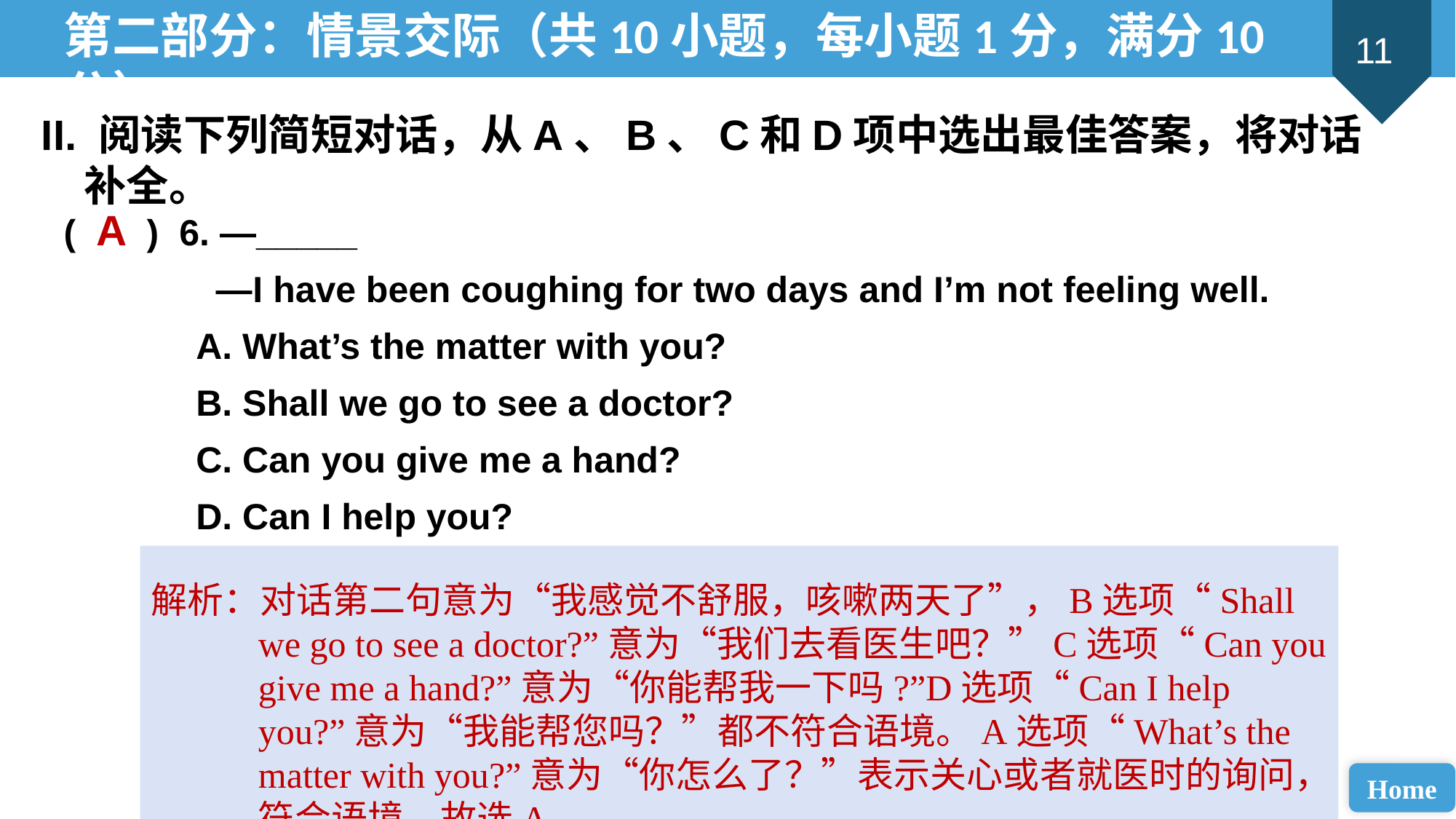

第二部分：情景交际（共10小题，每小题1分，满分10分）
II. 阅读下列简短对话，从A、B、C和D项中选出最佳答案，将对话补全。
(       )  6. —_____
               —I have been coughing for two days and I’m not feeling well.
             A. What’s the matter with you?
             B. Shall we go to see a doctor?
             C. Can you give me a hand?
             D. Can I help you?
A

解析：对话第二句意为“我感觉不舒服，咳嗽两天了”，B选项“Shall we go to see a doctor?”意为“我们去看医生吧？”C选项“Can you give me a hand?”意为“你能帮我一下吗?”D选项“Can I help you?”意为“我能帮您吗？”都不符合语境。A选项“What’s the matter with you?”意为“你怎么了？”表示关心或者就医时的询问，符合语境，故选A。